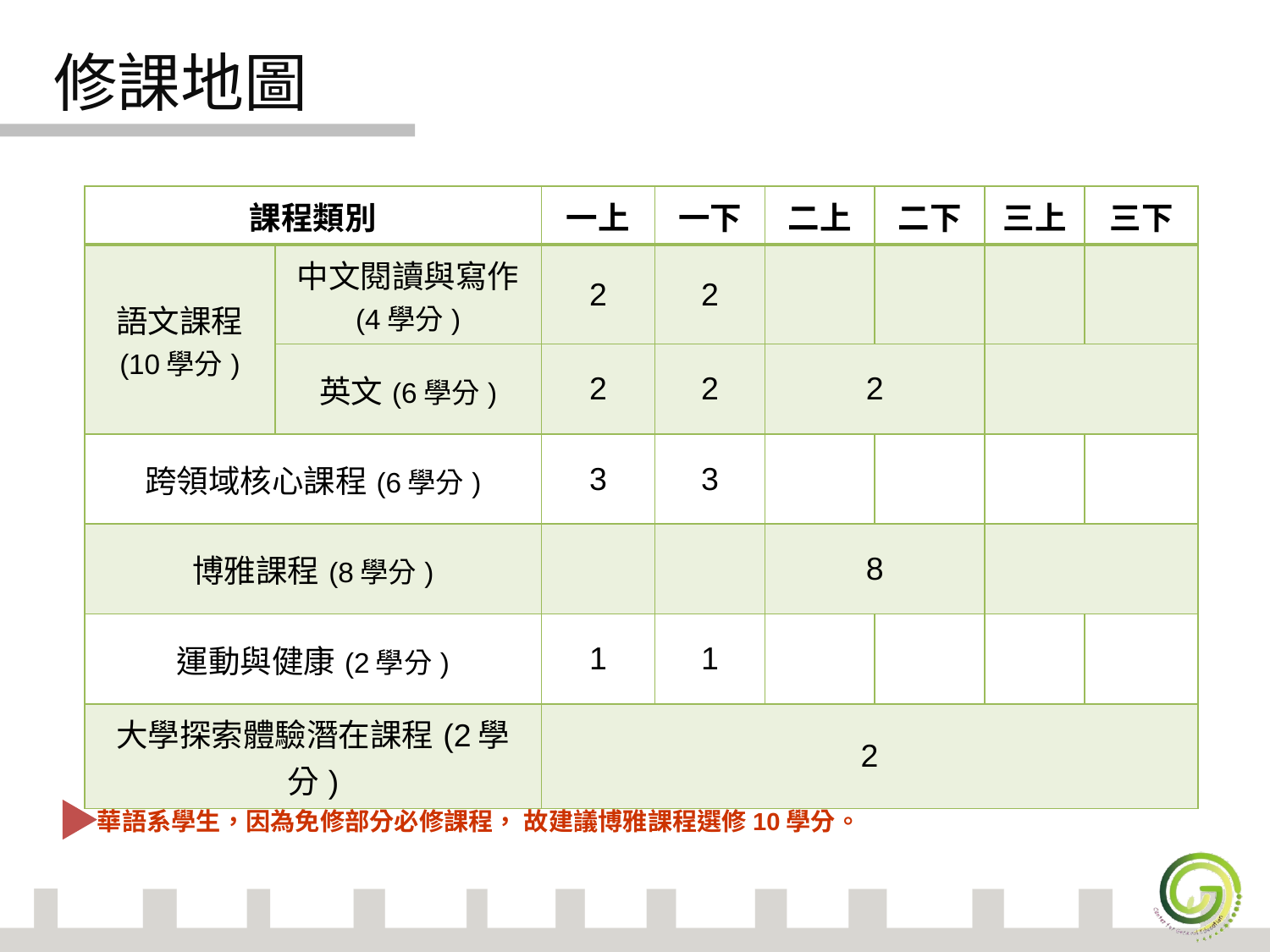

修課地圖

| 課程類別 |  | 一上 | 一下 | 二上 | 二下 | 三上 | 三下 |
| --- | --- | --- | --- | --- | --- | --- | --- |
| 語文課程 (10學分) | 中文閱讀與寫作 (4學分) | 2 | 2 |  |  |  |  |
|  | 英文(6學分) | 2 | 2 | 2 |  |  |  |
| 跨領域核心課程(6學分) |  | 3 | 3 |  |  |  |  |
| 博雅課程(8學分) |  |  |  | 8 |  |  |  |
| 運動與健康(2學分) |  | 1 | 1 |  |  |  |  |
| 大學探索體驗潛在課程(2學分) |  | 2 |  |  |  |  |  |
華語系學生，因為免修部分必修課程， 故建議博雅課程選修10學分。